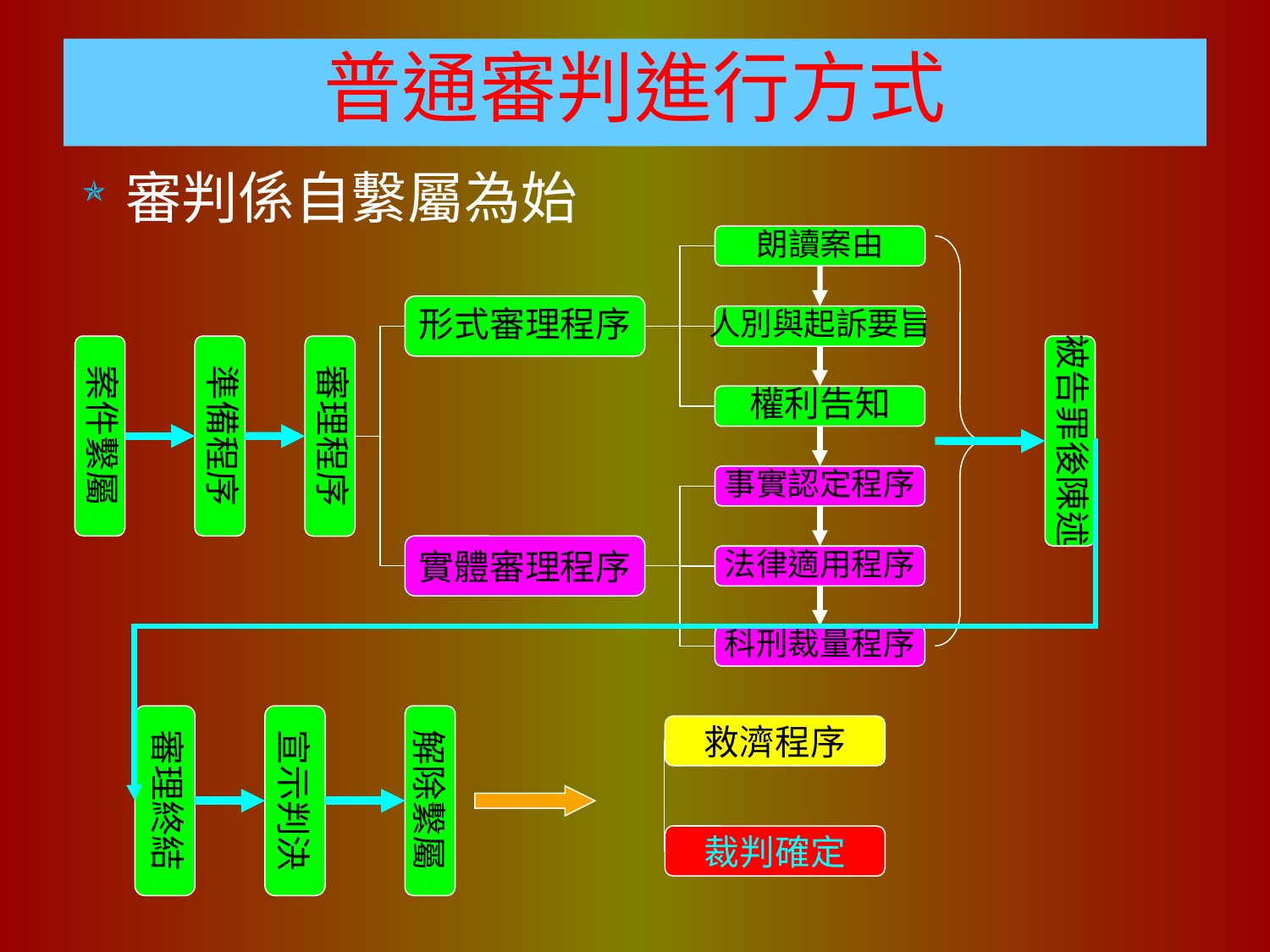

# 普通審判進行方式
審判係自繫屬為始
朗讀案由

形式審理程序
人別與起訴要旨
案件繫屬
準備程序
審理程序
被告罪後陳述
權利告知
事實認定程序
實體審理程序
法律適用程序
科刑裁量程序
審理終結
宣示判決
解除繫屬
救濟程序

裁判確定